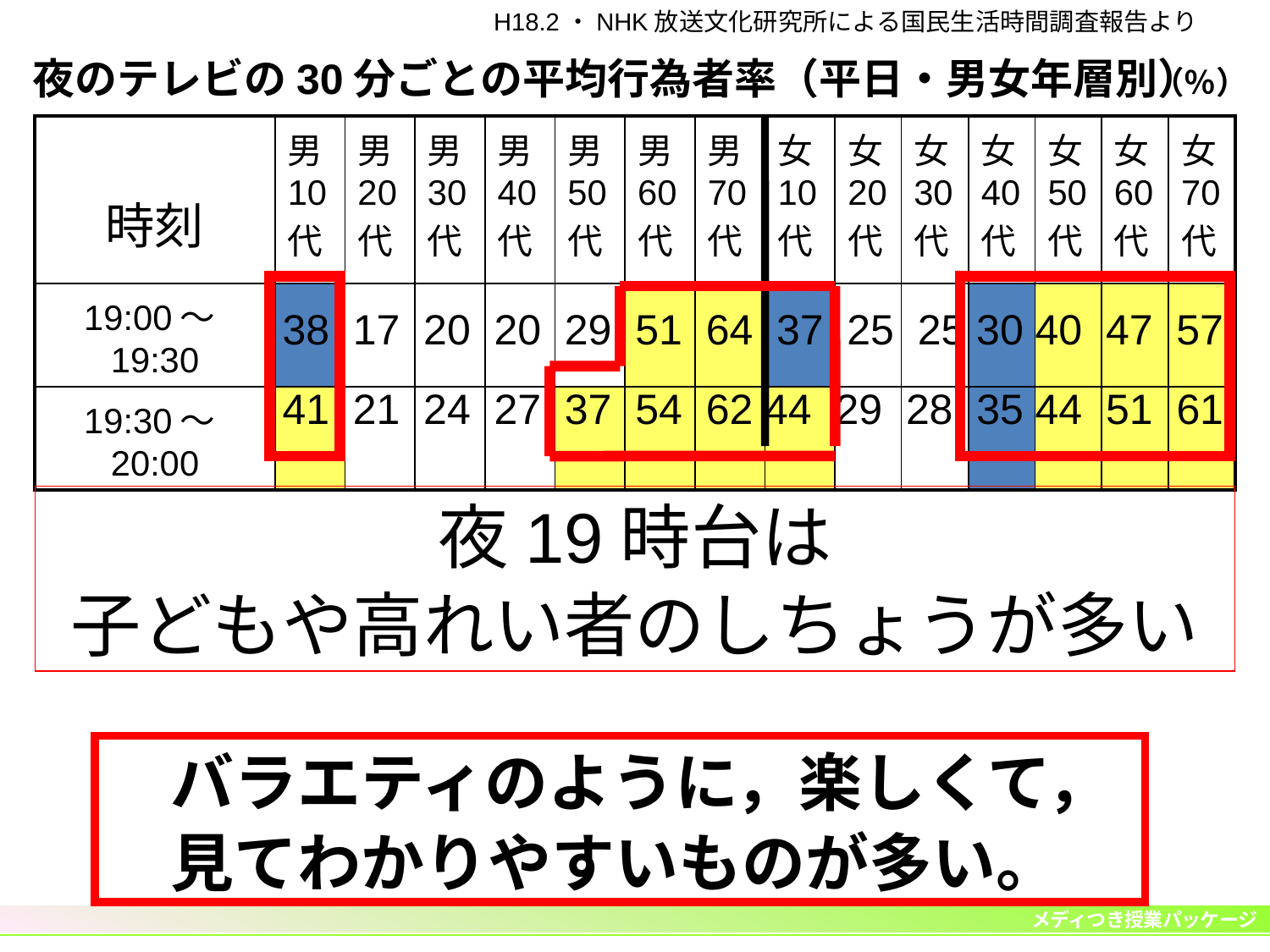

H18.2・NHK放送文化研究所による国民生活時間調査報告より
夜のテレビの30分ごとの平均行為者率（平日・男女年層別）
（％）
| 時刻 | 男10代 | 男20代 | 男30代 | 男40代 | 男50代 | 男60代 | 男70代 | 女10代 | 女20代 | 女30代 | 女40代 | 女50代 | 女60代 | 女70代 |
| --- | --- | --- | --- | --- | --- | --- | --- | --- | --- | --- | --- | --- | --- | --- |
| 19:00～19:30 |  |  |  |  |  |  |  |  |  |  |  |  |  |  |
| 19:30～20:00 |  |  |  |  |  |  |  |  |  |  |  |  |  |  |

38  17  20  20  29  51  64  37  25  25 30 40  47  57

41  21  24  27  37  54  62 44  29  28  35 44  51  61

夜19時台は
子どもや高れい者のしちょうが多い
　バラエティのように，楽しくて，
　見てわかりやすいものが多い。